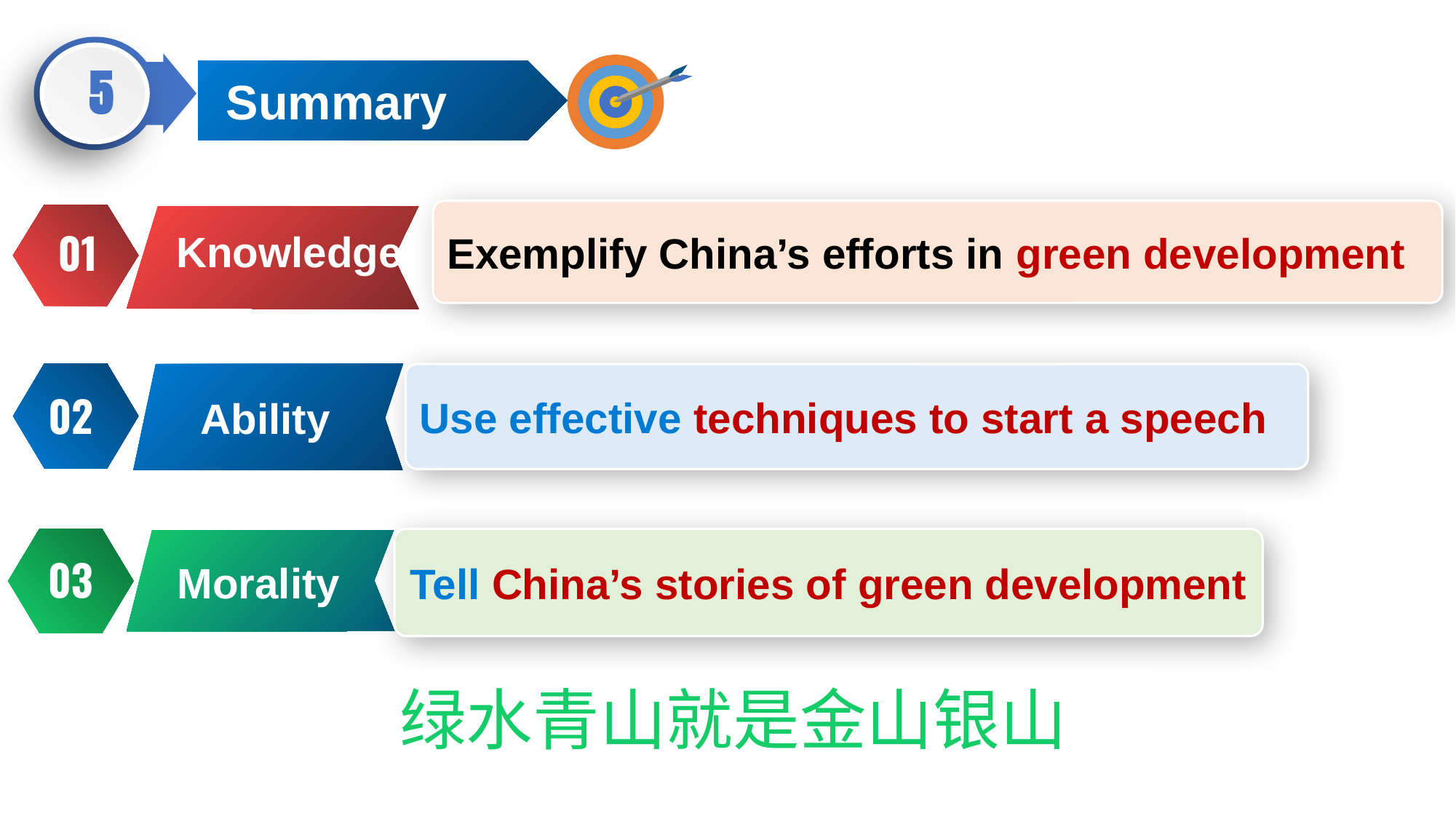

5
 Summary

Exemplify China’s efforts in green development

Knowledge
01

Use effective techniques to start a speech
02
Ability

03

Tell China’s stories of green development

Morality

绿水青山就是金山银山